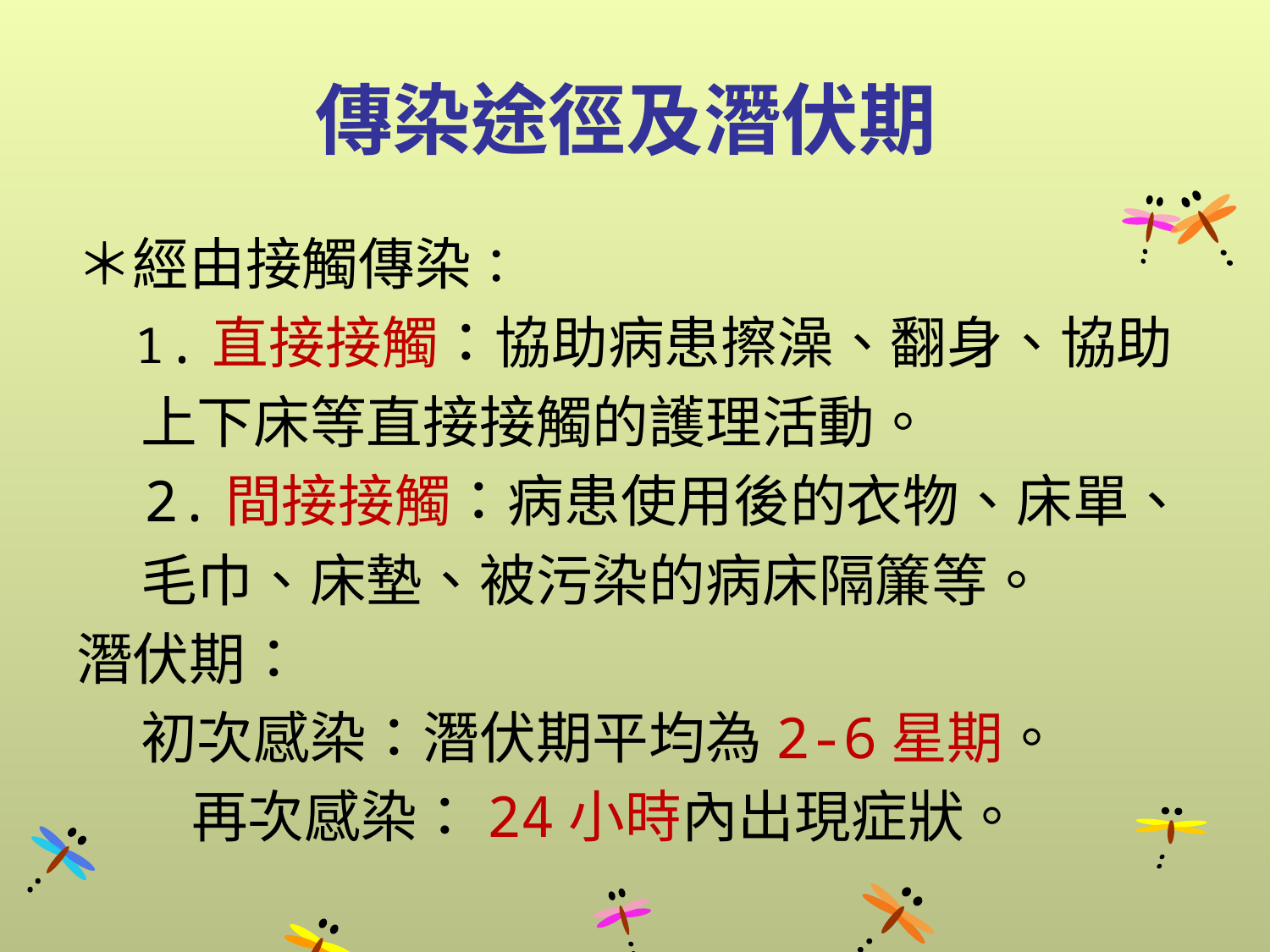

# 傳染途徑及潛伏期
＊經由接觸傳染：
  1.直接接觸：協助病患擦澡、翻身、協助
    上下床等直接接觸的護理活動。
  2.間接接觸：病患使用後的衣物、床單、
    毛巾、床墊、被污染的病床隔簾等。
潛伏期：
    初次感染：潛伏期平均為2-6星期。
        再次感染：24小時內出現症狀。